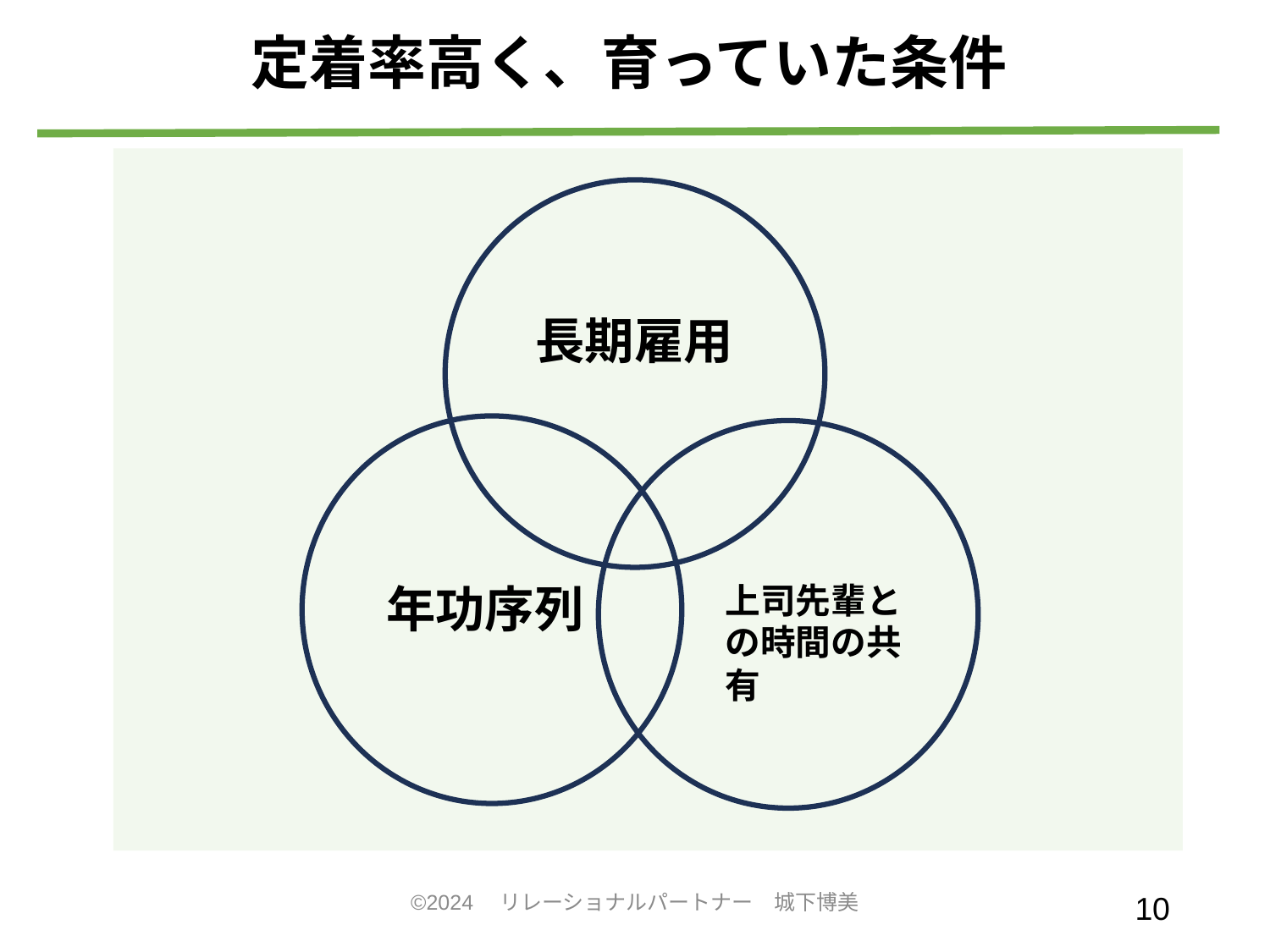

# 定着率高く、育っていた条件

長期雇用

年功序列
上司先輩との時間の共有
©2024　リレーショナルパートナー　城下博美
10